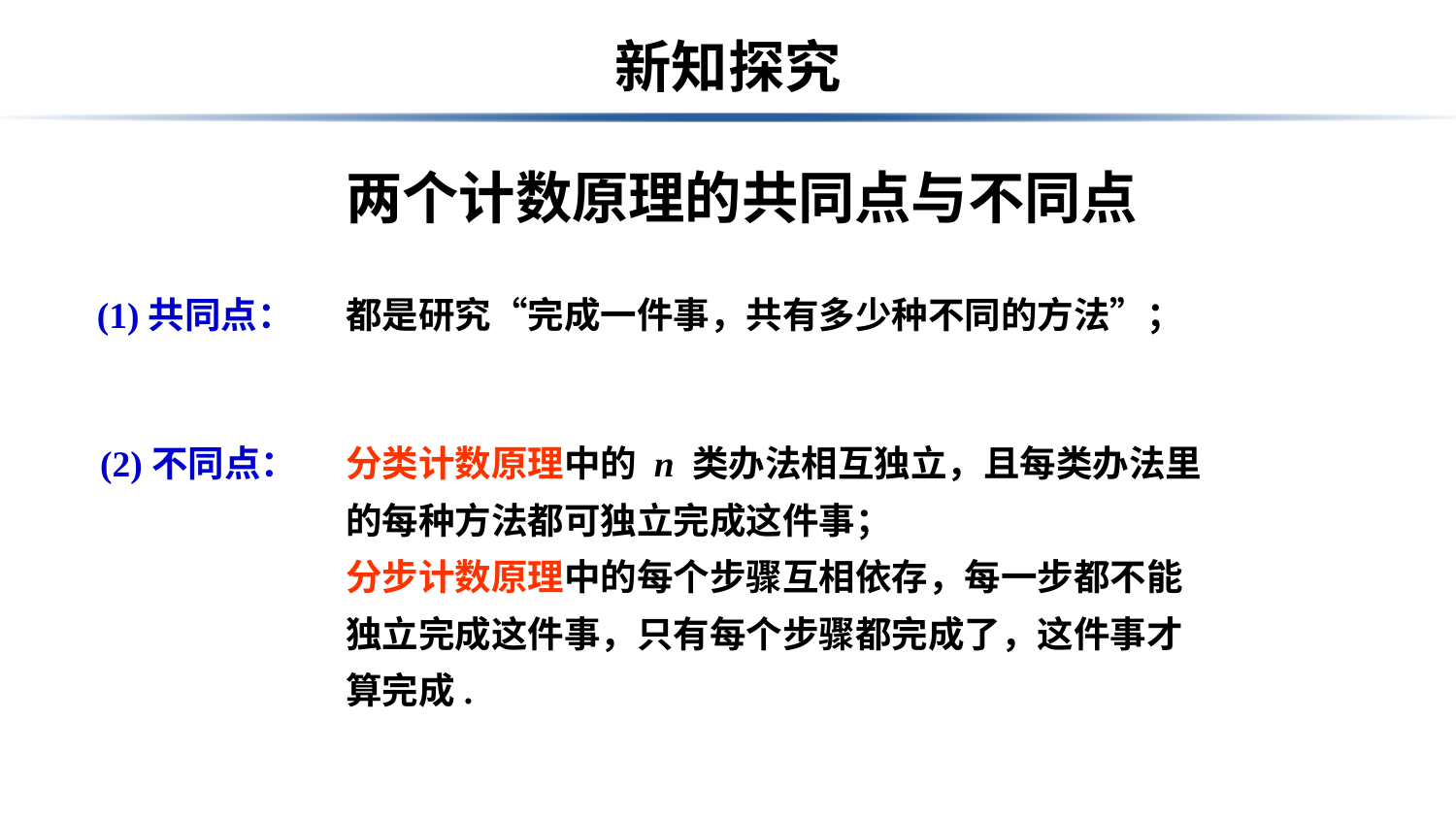

# 新知探究
两个计数原理的共同点与不同点
(1)共同点：
都是研究“完成一件事，共有多少种不同的方法”；
(2)不同点：
分类计数原理中的 n 类办法相互独立，且每类办法里
的每种方法都可独立完成这件事；
分步计数原理中的每个步骤互相依存，每一步都不能
独立完成这件事，只有每个步骤都完成了，这件事才
算完成.